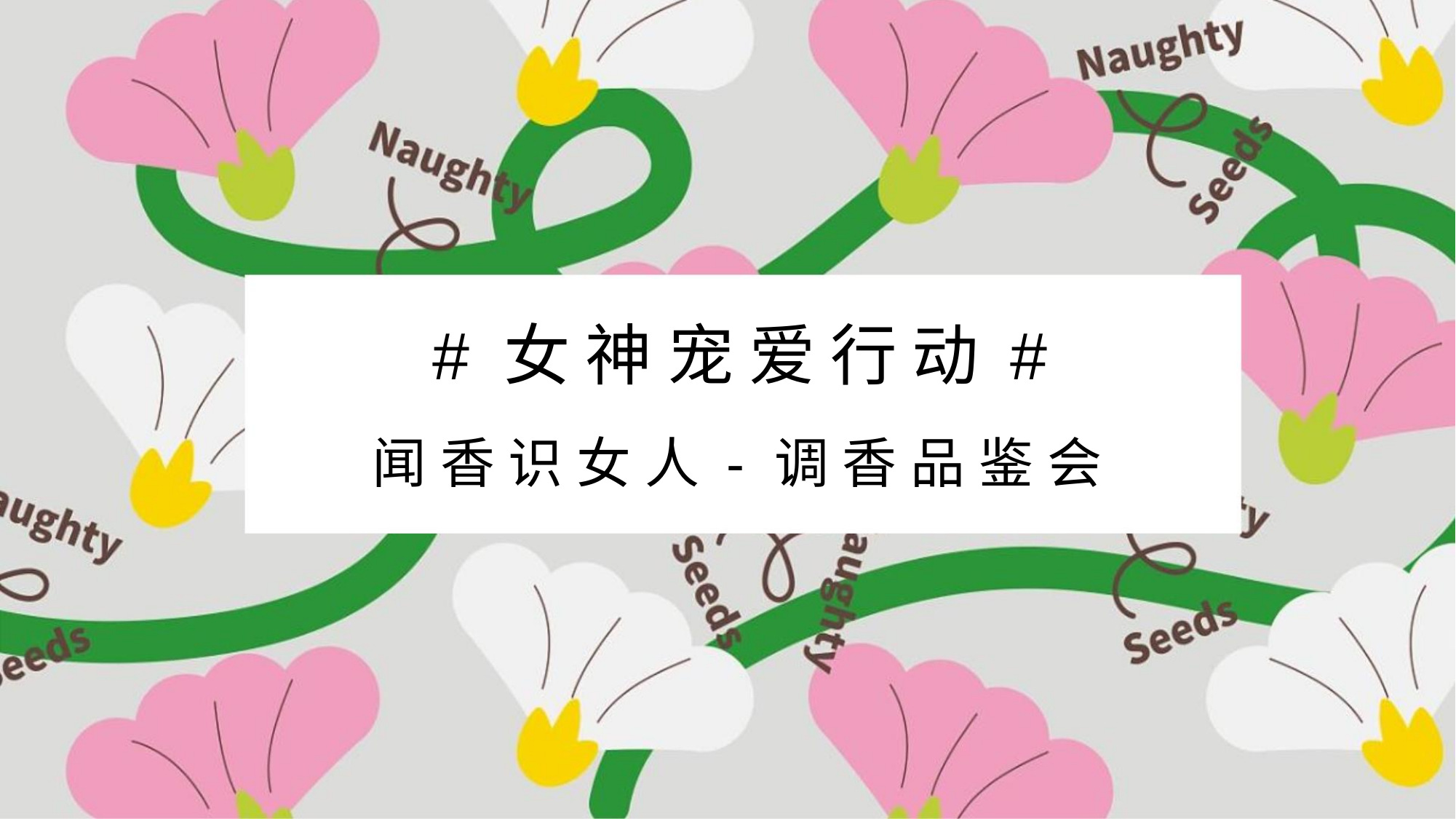

# 女 神 宠 爱 行 动 #
# 女 神 宠 爱 行 动 #
闻 香 识 女 人 - 调 香 品 鉴 会